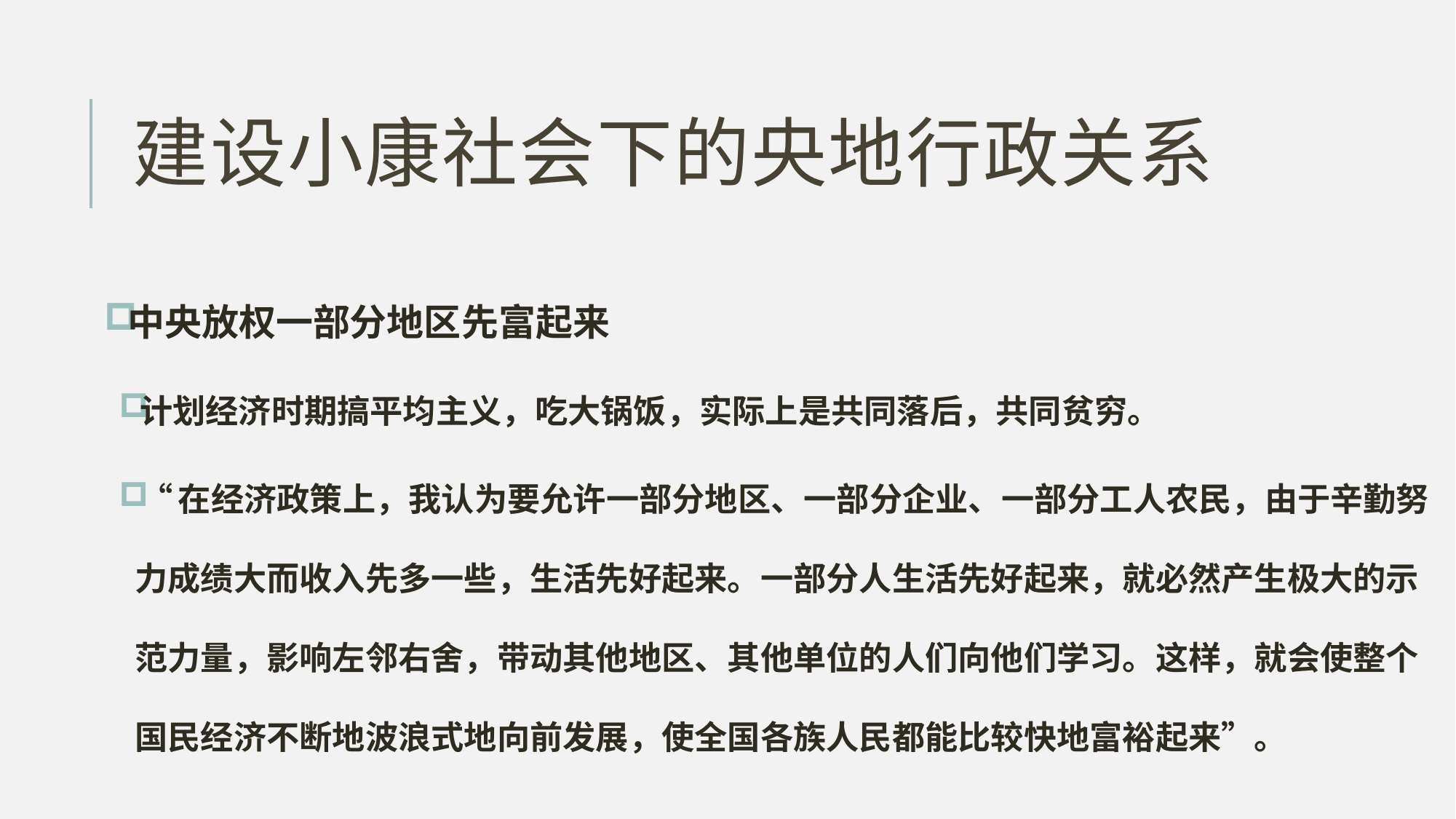

# 建设小康社会下的央地行政关系
中央放权一部分地区先富起来
计划经济时期搞平均主义，吃大锅饭，实际上是共同落后，共同贫穷。
“在经济政策上，我认为要允许一部分地区、一部分企业、一部分工人农民，由于辛勤努力成绩大而收入先多一些，生活先好起来。一部分人生活先好起来，就必然产生极大的示范力量，影响左邻右舍，带动其他地区、其他单位的人们向他们学习。这样，就会使整个国民经济不断地波浪式地向前发展，使全国各族人民都能比较快地富裕起来”。